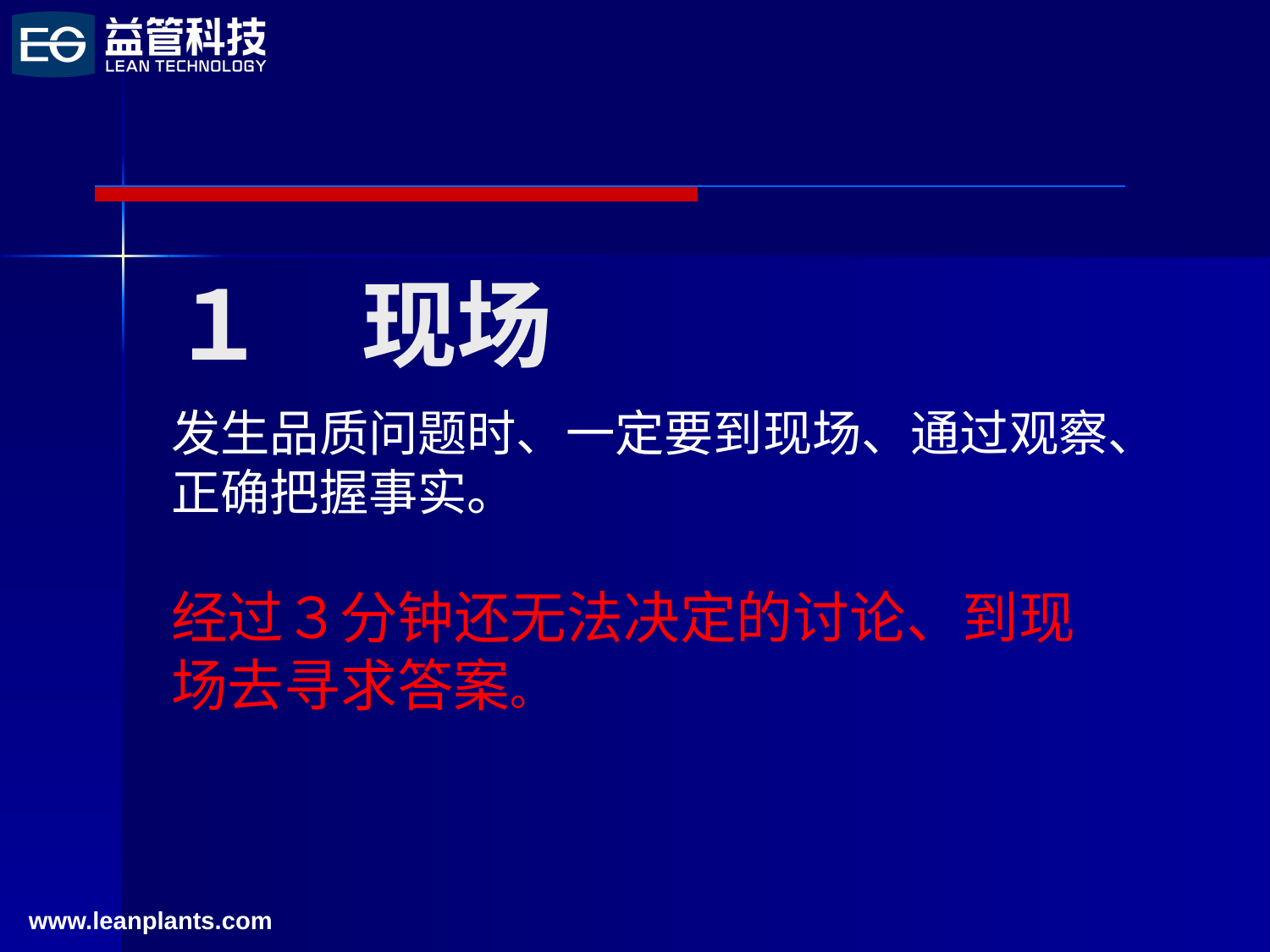

# １　现场
发生品质问题时、一定要到现场、通过观察、正确把握事实。
经过３分钟还无法决定的讨论、到现场去寻求答案。